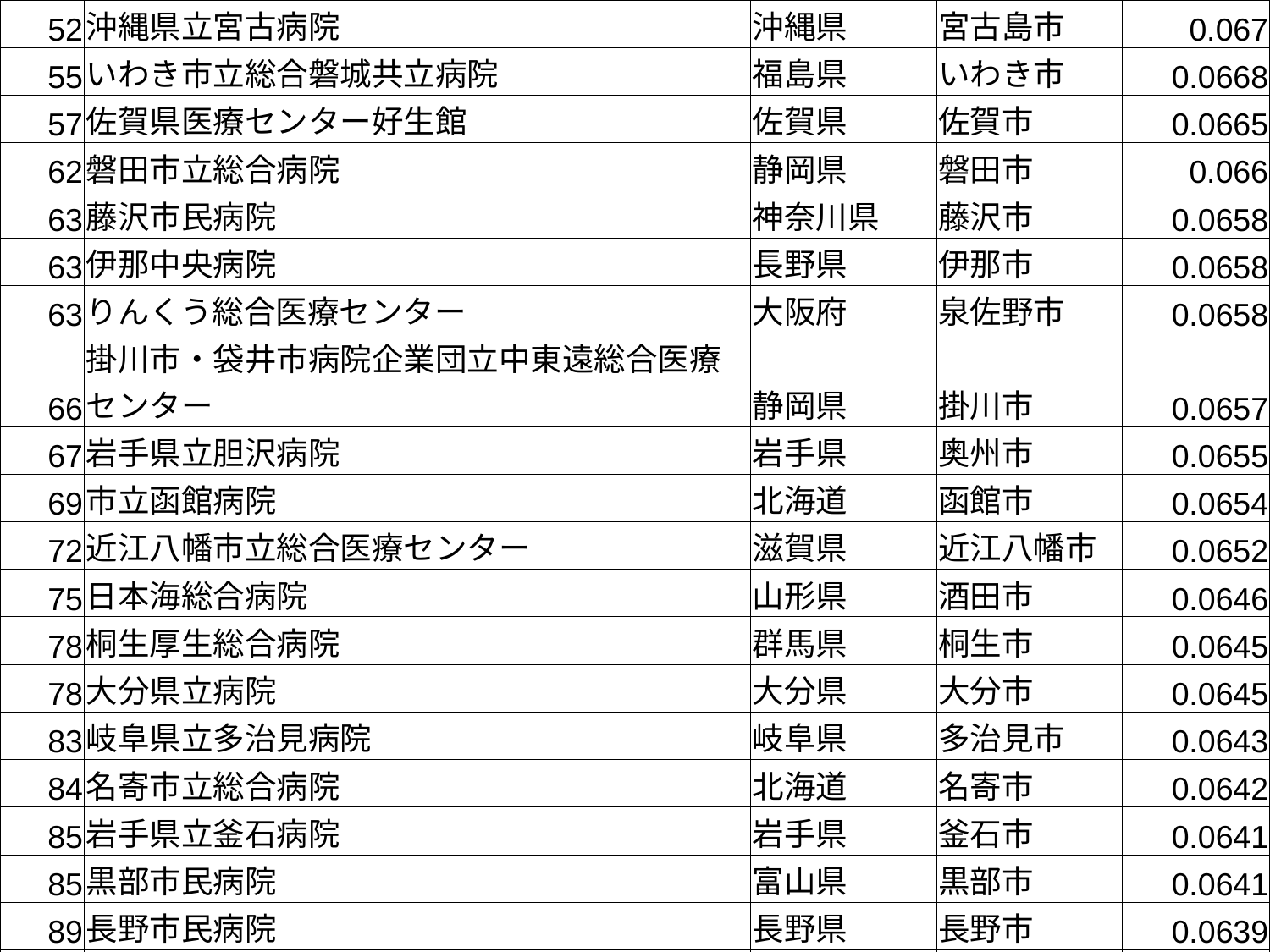

| 52 | 沖縄県立宮古病院 | 沖縄県 | 宮古島市 | 0.067 |
| --- | --- | --- | --- | --- |
| 55 | いわき市立総合磐城共立病院 | 福島県 | いわき市 | 0.0668 |
| 57 | 佐賀県医療センター好生館 | 佐賀県 | 佐賀市 | 0.0665 |
| 62 | 磐田市立総合病院 | 静岡県 | 磐田市 | 0.066 |
| 63 | 藤沢市民病院 | 神奈川県 | 藤沢市 | 0.0658 |
| 63 | 伊那中央病院 | 長野県 | 伊那市 | 0.0658 |
| 63 | りんくう総合医療センター | 大阪府 | 泉佐野市 | 0.0658 |
| 66 | 掛川市・袋井市病院企業団立中東遠総合医療センター | 静岡県 | 掛川市 | 0.0657 |
| 67 | 岩手県立胆沢病院 | 岩手県 | 奥州市 | 0.0655 |
| 69 | 市立函館病院 | 北海道 | 函館市 | 0.0654 |
| 72 | 近江八幡市立総合医療センター | 滋賀県 | 近江八幡市 | 0.0652 |
| 75 | 日本海総合病院 | 山形県 | 酒田市 | 0.0646 |
| 78 | 桐生厚生総合病院 | 群馬県 | 桐生市 | 0.0645 |
| 78 | 大分県立病院 | 大分県 | 大分市 | 0.0645 |
| 83 | 岐阜県立多治見病院 | 岐阜県 | 多治見市 | 0.0643 |
| 84 | 名寄市立総合病院 | 北海道 | 名寄市 | 0.0642 |
| 85 | 岩手県立釜石病院 | 岩手県 | 釜石市 | 0.0641 |
| 85 | 黒部市民病院 | 富山県 | 黒部市 | 0.0641 |
| 89 | 長野市民病院 | 長野県 | 長野市 | 0.0639 |
| 89 | 公立豊岡病院組合立豊岡病院 | 兵庫県 | 豊岡市 | 0.0639 |
| 89 | 県民健康プラザ鹿屋医療センター | 鹿児島県 | 鹿屋市 | 0.0639 |
#